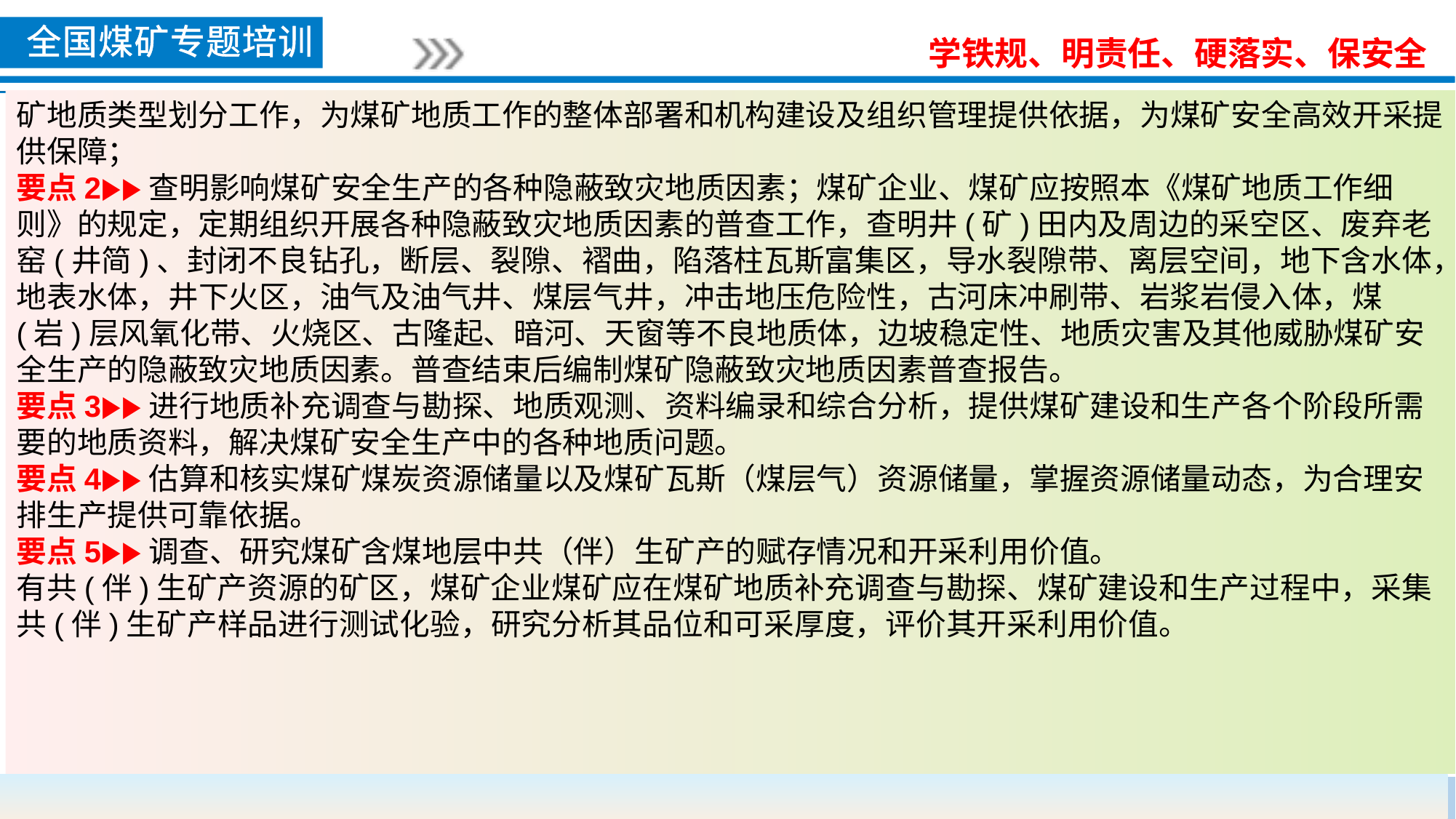

矿地质类型划分工作，为煤矿地质工作的整体部署和机构建设及组织管理提供依据，为煤矿安全高效开采提供保障；
要点2▶▶查明影响煤矿安全生产的各种隐蔽致灾地质因素；煤矿企业、煤矿应按照本《煤矿地质工作细则》的规定，定期组织开展各种隐蔽致灾地质因素的普查工作，查明井(矿)田内及周边的采空区、废弃老窑(井简)、封闭不良钻孔，断层、裂隙、褶曲，陷落柱瓦斯富集区，导水裂隙带、离层空间，地下含水体，地表水体，井下火区，油气及油气井、煤层气井，冲击地压危险性，古河床冲刷带、岩浆岩侵入体，煤(岩)层风氧化带、火烧区、古隆起、暗河、天窗等不良地质体，边坡稳定性、地质灾害及其他威胁煤矿安全生产的隐蔽致灾地质因素。普查结束后编制煤矿隐蔽致灾地质因素普查报告。
要点3▶▶进行地质补充调查与勘探、地质观测、资料编录和综合分析，提供煤矿建设和生产各个阶段所需要的地质资料，解决煤矿安全生产中的各种地质问题。
要点4▶▶估算和核实煤矿煤炭资源储量以及煤矿瓦斯（煤层气）资源储量，掌握资源储量动态，为合理安排生产提供可靠依据。
要点5▶▶调查、研究煤矿含煤地层中共（伴）生矿产的赋存情况和开采利用价值。
有共(伴)生矿产资源的矿区，煤矿企业煤矿应在煤矿地质补充调查与勘探、煤矿建设和生产过程中，采集共(伴)生矿产样品进行测试化验，研究分析其品位和可采厚度，评价其开采利用价值。